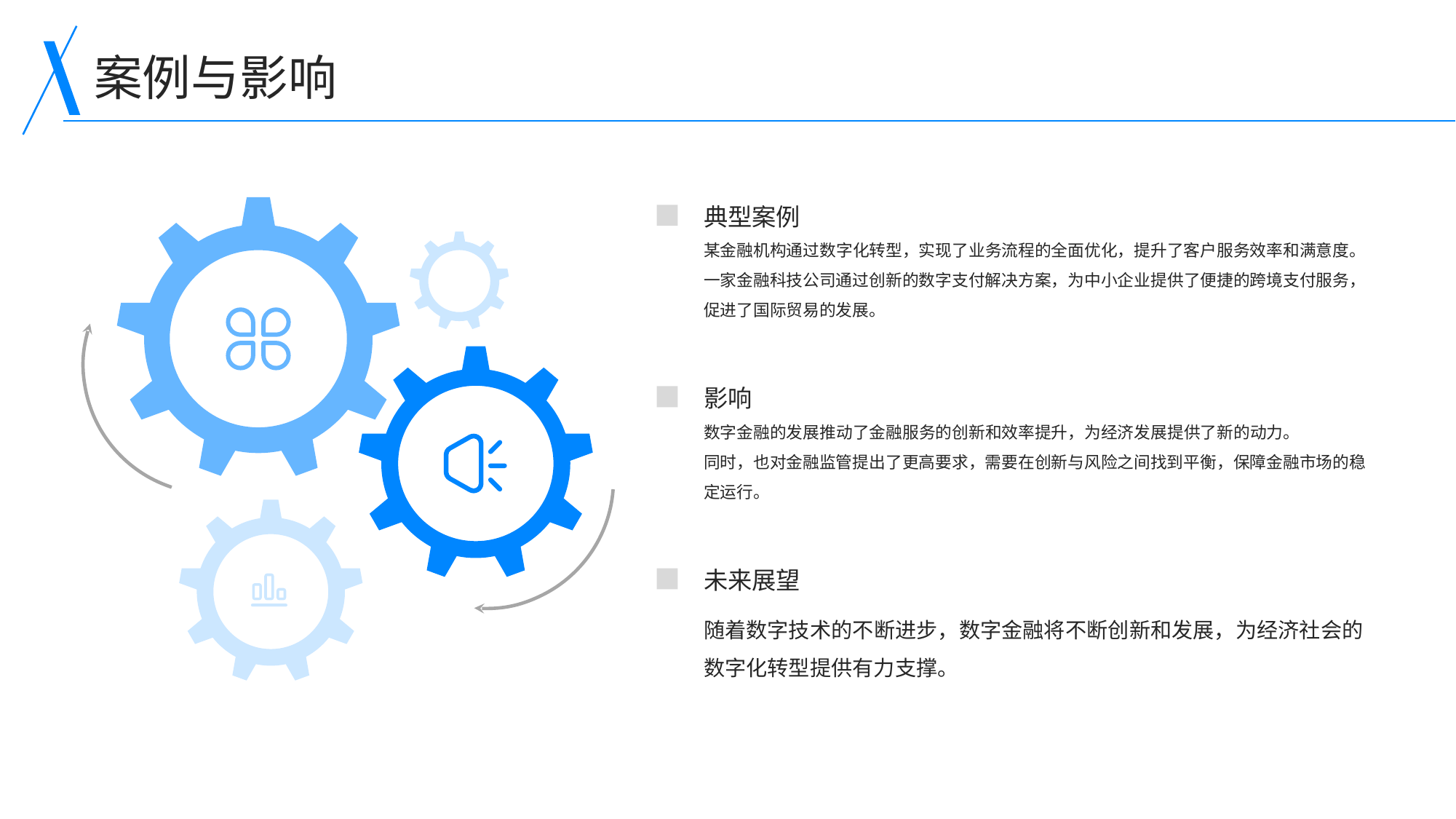

案例与影响
典型案例

某金融机构通过数字化转型，实现了业务流程的全面优化，提升了客户服务效率和满意度。
一家金融科技公司通过创新的数字支付解决方案，为中小企业提供了便捷的跨境支付服务，促进了国际贸易的发展。

影响

数字金融的发展推动了金融服务的创新和效率提升，为经济发展提供了新的动力。
同时，也对金融监管提出了更高要求，需要在创新与风险之间找到平衡，保障金融市场的稳定运行。

未来展望

随着数字技术的不断进步，数字金融将不断创新和发展，为经济社会的数字化转型提供有力支撑。